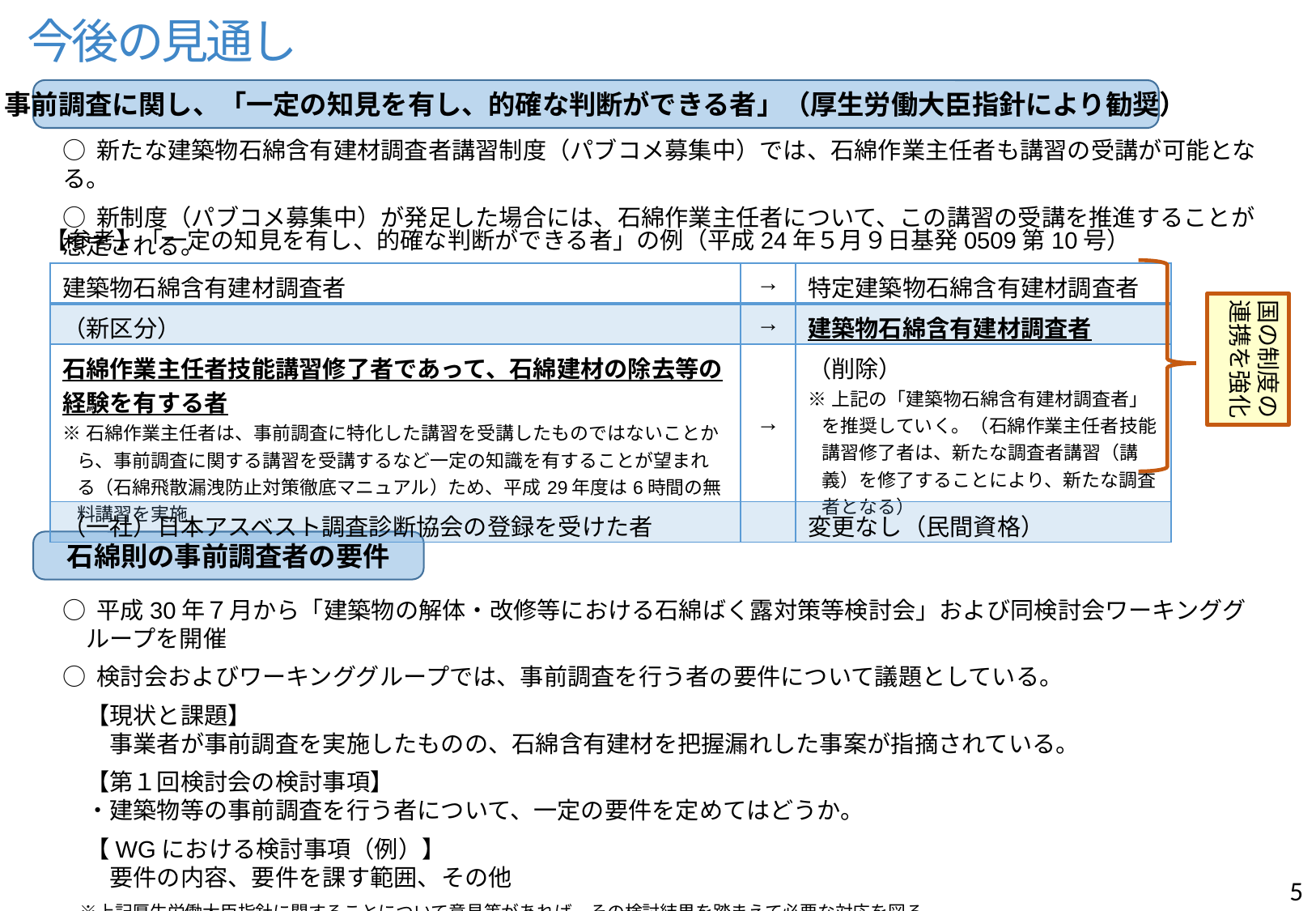

# 今後の見通し
事前調査に関し、「一定の知見を有し、的確な判断ができる者」（厚生労働大臣指針により勧奨）
○ 新たな建築物石綿含有建材調査者講習制度（パブコメ募集中）では、石綿作業主任者も講習の受講が可能となる。
○ 新制度（パブコメ募集中）が発足した場合には、石綿作業主任者について、この講習の受講を推進することが想定される。
【参考】「一定の知見を有し、的確な判断ができる者」の例（平成24年５月９日基発0509第10号）

| 建築物石綿含有建材調査者 | → | 特定建築物石綿含有建材調査者 |
| --- | --- | --- |
| （新区分） | → | 建築物石綿含有建材調査者 |
| 石綿作業主任者技能講習修了者であって、石綿建材の除去等の経験を有する者 ※石綿作業主任者は、事前調査に特化した講習を受講したものではないことから、事前調査に関する講習を受講するなど一定の知識を有することが望まれる（石綿飛散漏洩防止対策徹底マニュアル）ため、平成29年度は6時間の無料講習を実施 | → | （削除） ※上記の「建築物石綿含有建材調査者」を推奨していく。（石綿作業主任者技能講習修了者は、新たな調査者講習（講義）を修了することにより、新たな調査者となる） |
| （一社）日本アスベスト調査診断協会の登録を受けた者 |  | 変更なし（民間資格） |
国の制度の
連携を強化
石綿則の事前調査者の要件
○ 平成30年７月から「建築物の解体・改修等における石綿ばく露対策等検討会」および同検討会ワーキンググループを開催
○ 検討会およびワーキンググループでは、事前調査を行う者の要件について議題としている。
　【現状と課題】
　　事業者が事前調査を実施したものの、石綿含有建材を把握漏れした事案が指摘されている。
　【第１回検討会の検討事項】
　・建築物等の事前調査を行う者について、一定の要件を定めてはどうか。
　【WGにおける検討事項（例）】
　　要件の内容、要件を課す範囲、その他
　※上記厚生労働大臣指針に関することについて意見等があれば、その検討結果を踏まえて必要な対応を図る。
5